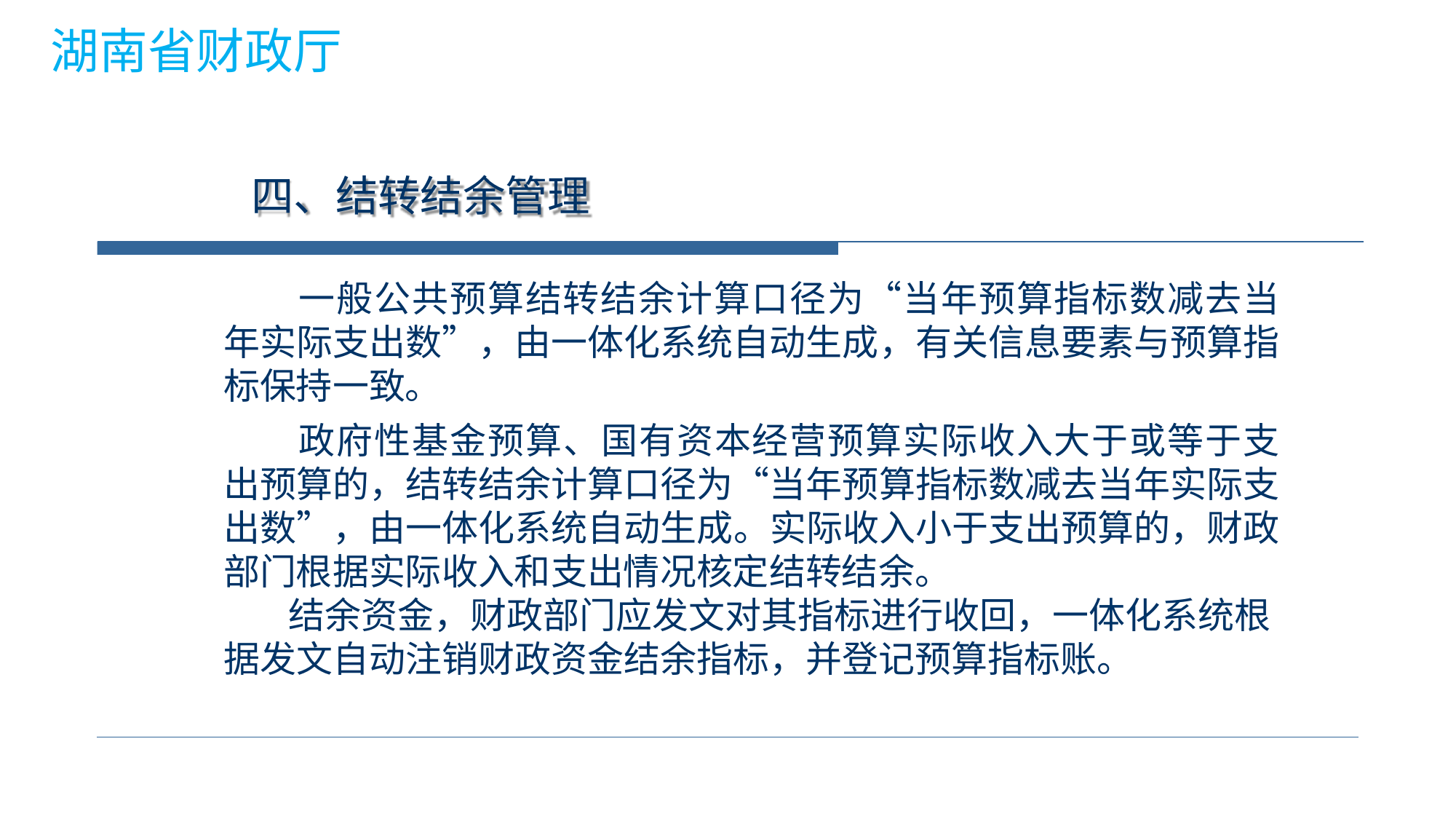

湖南省财政厅

# 四、结转结余管理
一般公共预算结转结余计算口径为“当年预算指标数减去当 年实际支出数”，由一体化系统自动生成，有关信息要素与预算指 标保持一致。
政府性基金预算、国有资本经营预算实际收入大于或等于支 出预算的，结转结余计算口径为“当年预算指标数减去当年实际支 出数”，由一体化系统自动生成。实际收入小于支出预算的，财政 部门根据实际收入和支出情况核定结转结余。
结余资金，财政部门应发文对其指标进行收回，一体化系统根 据发文自动注销财政资金结余指标，并登记预算指标账。

45